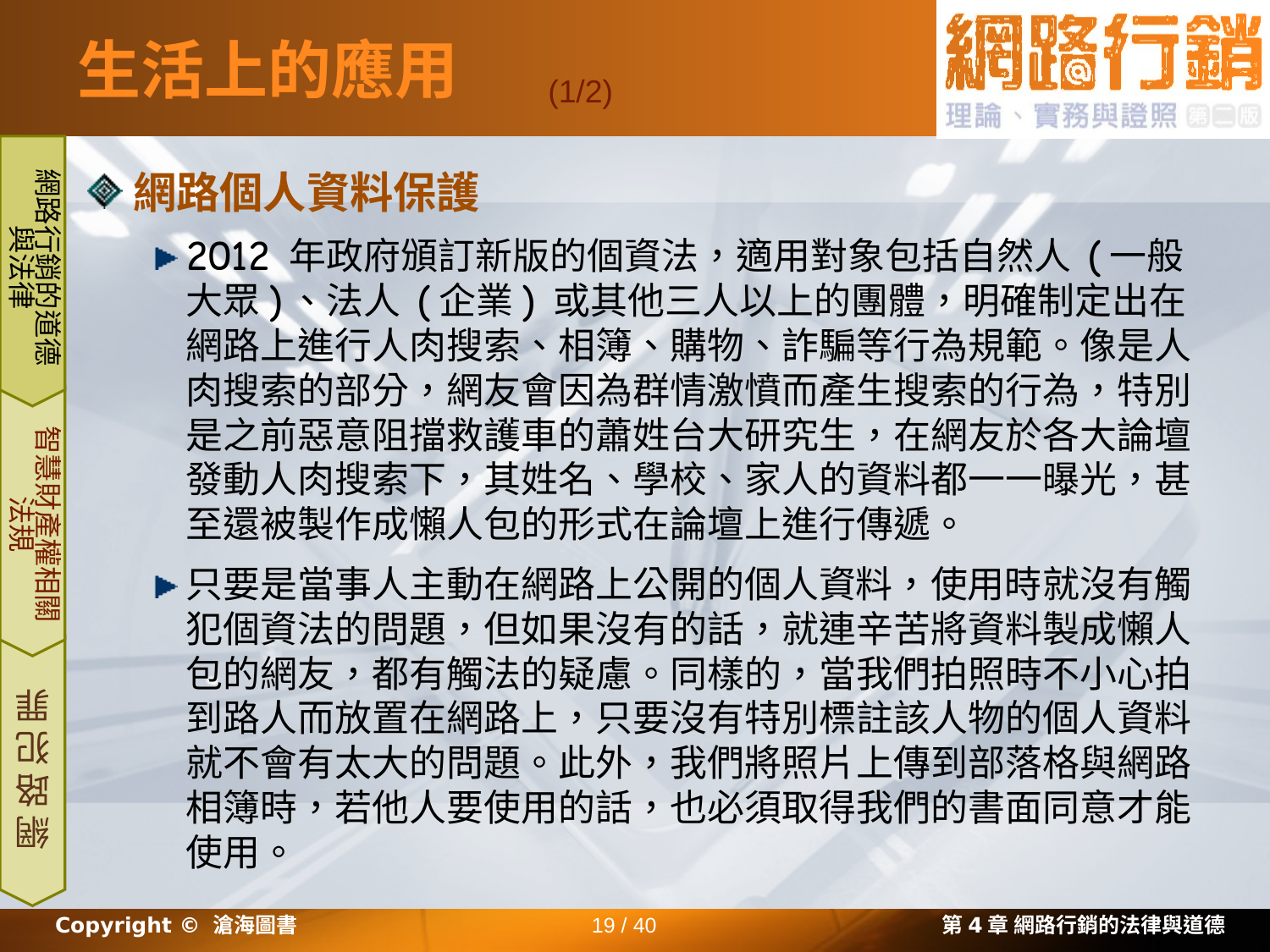

# 生活上的應用
(1/2)
網路行銷的道德與法律
網路個人資料保護
2012 年政府頒訂新版的個資法，適用對象包括自然人 (一般大眾)、法人 (企業) 或其他三人以上的團體，明確制定出在網路上進行人肉搜索、相簿、購物、詐騙等行為規範。像是人肉搜索的部分，網友會因為群情激憤而產生搜索的行為，特別是之前惡意阻擋救護車的蕭姓台大研究生，在網友於各大論壇發動人肉搜索下，其姓名、學校、家人的資料都一一曝光，甚至還被製作成懶人包的形式在論壇上進行傳遞。
只要是當事人主動在網路上公開的個人資料，使用時就沒有觸犯個資法的問題，但如果沒有的話，就連辛苦將資料製成懶人包的網友，都有觸法的疑慮。同樣的，當我們拍照時不小心拍到路人而放置在網路上，只要沒有特別標註該人物的個人資料就不會有太大的問題。此外，我們將照片上傳到部落格與網路相簿時，若他人要使用的話，也必須取得我們的書面同意才能使用。

智慧財產權相關法規

網路犯罪
Copyright © 滄海圖書
19 / 40
第4章 網路行銷的法律與道德